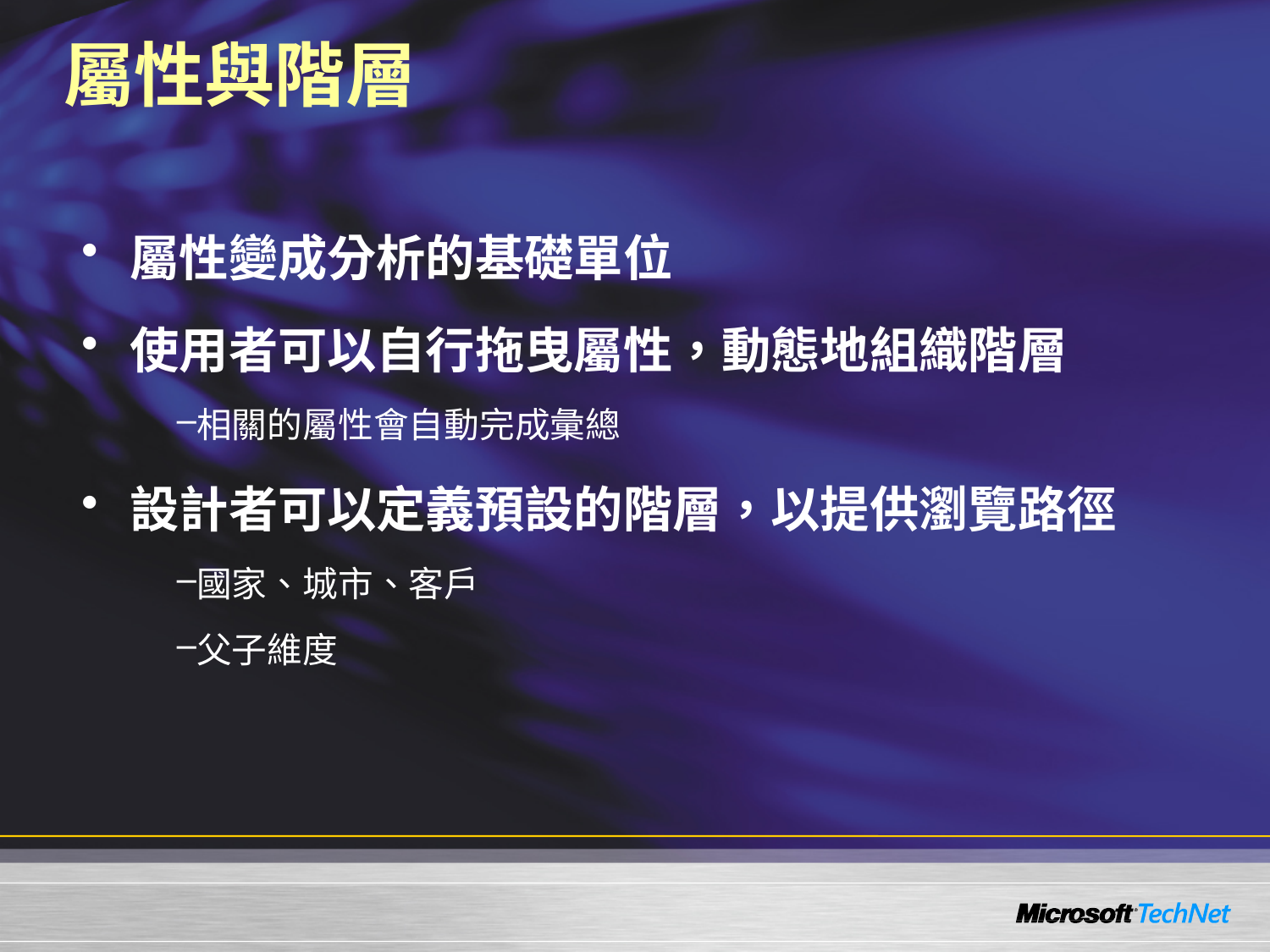

# 屬性與階層
屬性變成分析的基礎單位
使用者可以自行拖曳屬性，動態地組織階層
相關的屬性會自動完成彙總
設計者可以定義預設的階層，以提供瀏覽路徑
國家、城市、客戶
父子維度